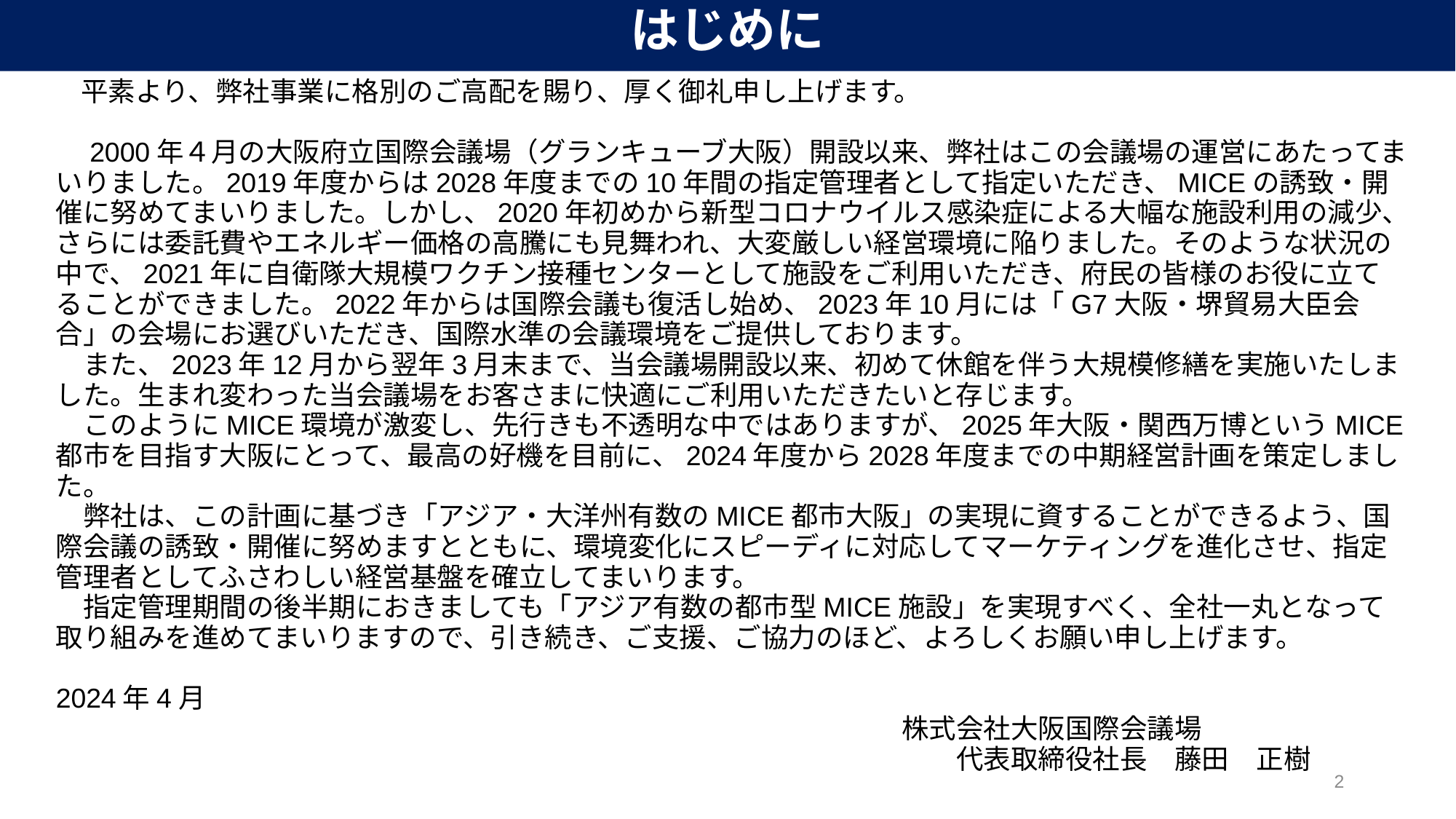

はじめに
   平素より、弊社事業に格別のご高配を賜り、厚く御礼申し上げます。

　2000年４月の大阪府立国際会議場（グランキューブ大阪）開設以来、弊社はこの会議場の運営にあたってまいりました。2019年度からは2028年度までの10年間の指定管理者として指定いただき、MICEの誘致・開催に努めてまいりました。しかし、2020年初めから新型コロナウイルス感染症による大幅な施設利用の減少、さらには委託費やエネルギー価格の高騰にも見舞われ、大変厳しい経営環境に陥りました。そのような状況の中で、2021年に自衛隊大規模ワクチン接種センターとして施設をご利用いただき、府民の皆様のお役に立てることができました。2022年からは国際会議も復活し始め、2023年10月には「G7大阪・堺貿易大臣会合」の会場にお選びいただき、国際水準の会議環境をご提供しております。
　また、2023年12月から翌年3月末まで、当会議場開設以来、初めて休館を伴う大規模修繕を実施いたしました。生まれ変わった当会議場をお客さまに快適にご利用いただきたいと存じます。
　このようにMICE環境が激変し、先行きも不透明な中ではありますが、2025年大阪・関西万博というMICE都市を目指す大阪にとって、最高の好機を目前に、2024年度から2028年度までの中期経営計画を策定しました。
　弊社は、この計画に基づき「アジア・大洋州有数のMICE都市大阪」の実現に資することができるよう、国際会議の誘致・開催に努めますとともに、環境変化にスピーディに対応してマーケティングを進化させ、指定管理者としてふさわしい経営基盤を確立してまいります。
　指定管理期間の後半期におきましても「アジア有数の都市型MICE施設」を実現すべく、全社一丸となって取り組みを進めてまいりますので、引き続き、ご支援、ご協力のほど、よろしくお願い申し上げます。

2024年4月
　　　　　　　　　　　　　　　　　　　　　　　　　　　　　　　株式会社大阪国際会議場
　　　　　　　　　　　　　　　　　　　　　　　　　　　　　　　　　代表取締役社長　藤田　正樹

2